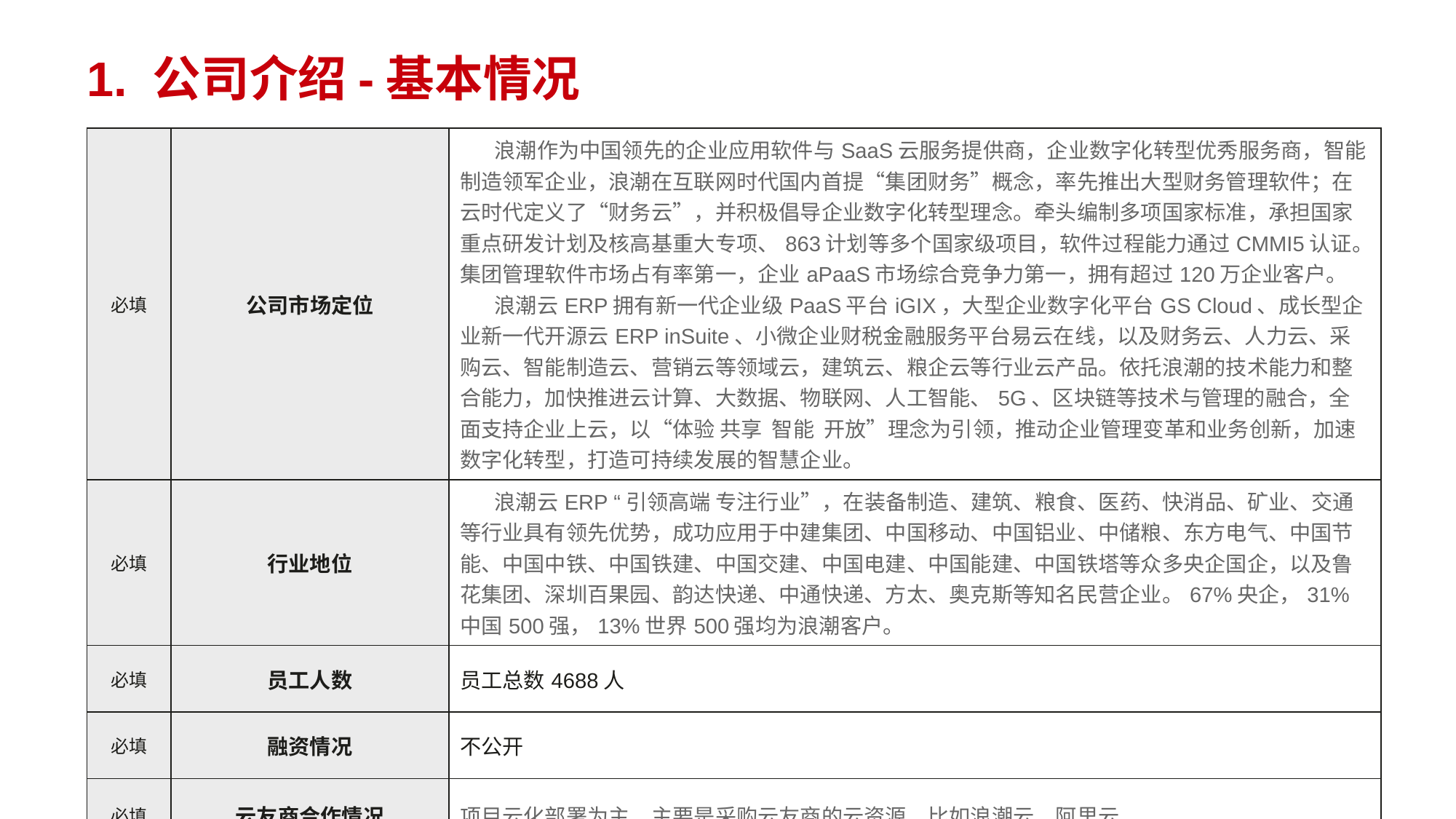

1. 公司介绍-基本情况
| 必填 | 公司市场定位 | 浪潮作为中国领先的企业应用软件与SaaS云服务提供商，企业数字化转型优秀服务商，智能制造领军企业，浪潮在互联网时代国内首提“集团财务”概念，率先推出大型财务管理软件；在云时代定义了“财务云”，并积极倡导企业数字化转型理念。牵头编制多项国家标准，承担国家重点研发计划及核高基重大专项、863计划等多个国家级项目，软件过程能力通过CMMI5认证。集团管理软件市场占有率第一，企业aPaaS市场综合竞争力第一，拥有超过120万企业客户。 浪潮云ERP拥有新一代企业级PaaS平台iGIX，大型企业数字化平台GS Cloud、成长型企业新一代开源云ERP inSuite、小微企业财税金融服务平台易云在线，以及财务云、人力云、采购云、智能制造云、营销云等领域云，建筑云、粮企云等行业云产品。依托浪潮的技术能力和整合能力，加快推进云计算、大数据、物联网、人工智能、5G、区块链等技术与管理的融合，全面支持企业上云，以“体验 共享 智能 开放”理念为引领，推动企业管理变革和业务创新，加速数字化转型，打造可持续发展的智慧企业。 |
| --- | --- | --- |
| 必填 | 行业地位 | 浪潮云ERP “引领高端 专注行业”，在装备制造、建筑、粮食、医药、快消品、矿业、交通等行业具有领先优势，成功应用于中建集团、中国移动、中国铝业、中储粮、东方电气、中国节能、中国中铁、中国铁建、中国交建、中国电建、中国能建、中国铁塔等众多央企国企，以及鲁花集团、深圳百果园、韵达快递、中通快递、方太、奥克斯等知名民营企业。67%央企，31%中国500强，13%世界500强均为浪潮客户。 |
| 必填 | 员工人数 | 员工总数4688人 |
| 必填 | 融资情况 | 不公开 |
| 必填 | 云友商合作情况 | 项目云化部署为主，主要是采购云友商的云资源，比如浪潮云、阿里云 |